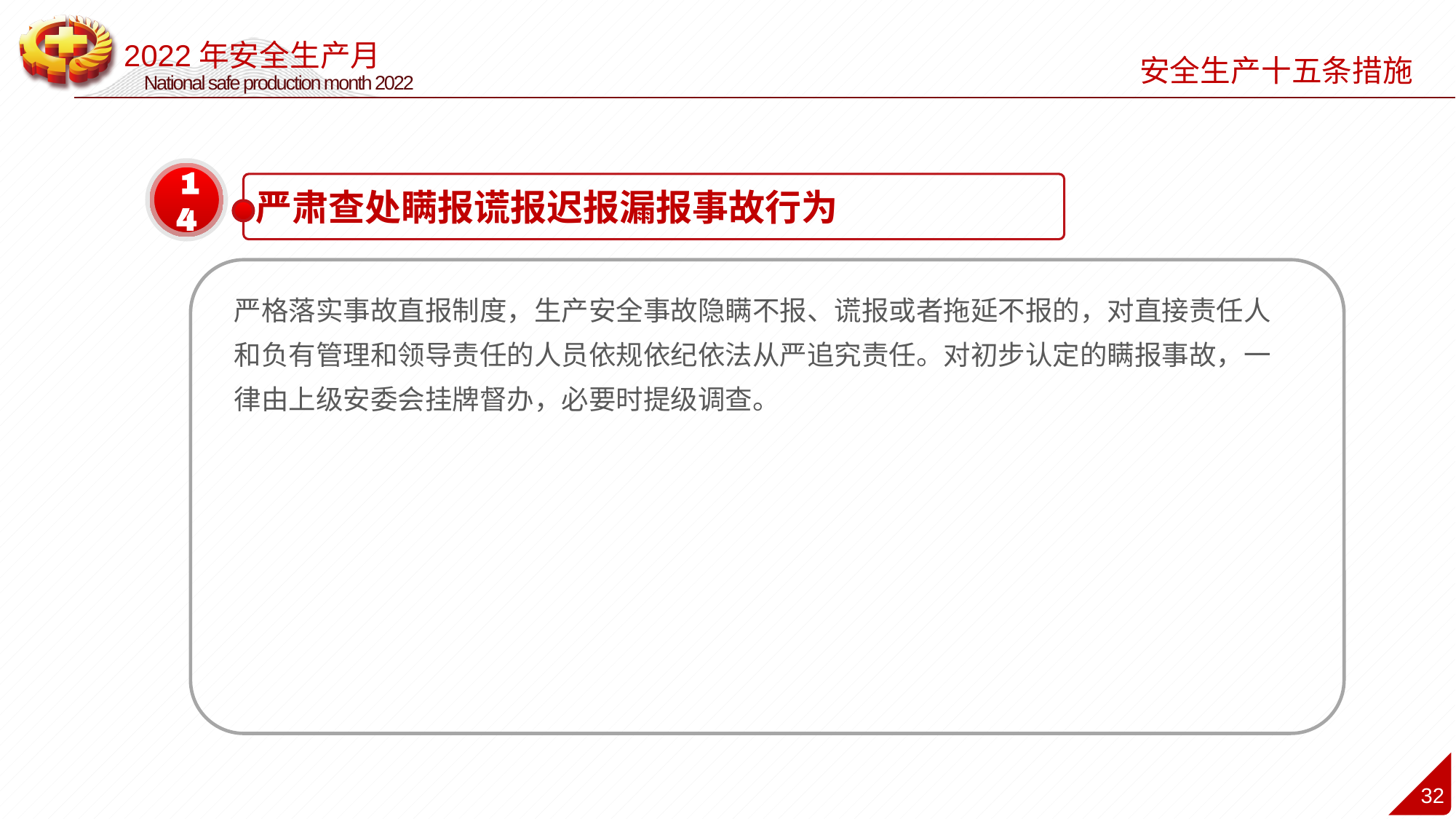

14
严肃查处瞒报谎报迟报漏报事故行为

严格落实事故直报制度，生产安全事故隐瞒不报、谎报或者拖延不报的，对直接责任人和负有管理和领导责任的人员依规依纪依法从严追究责任。对初步认定的瞒报事故，一律由上级安委会挂牌督办，必要时提级调查。